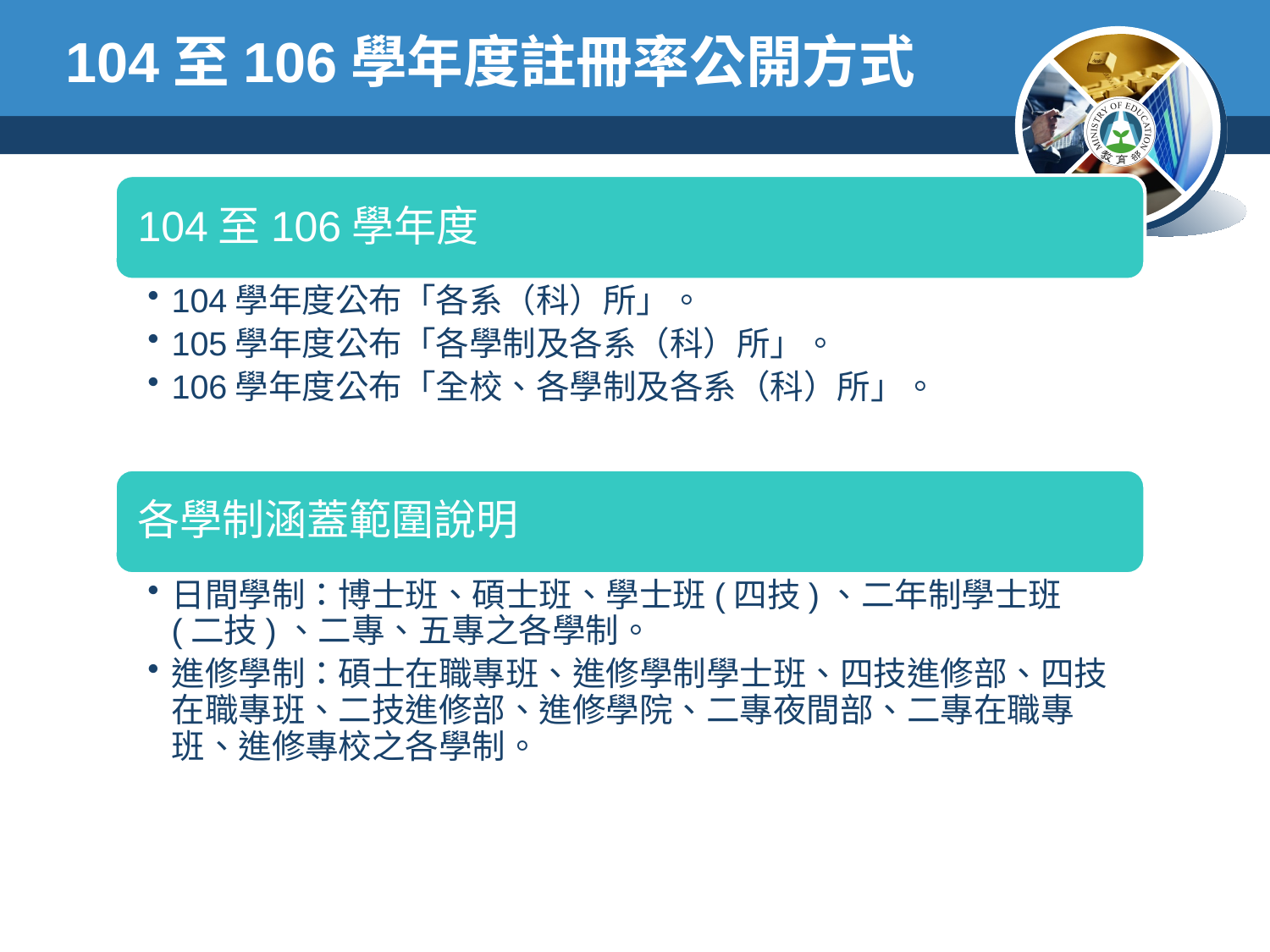

# 104至106學年度註冊率公開方式
104至106學年度
104學年度公布「各系（科）所」。
105學年度公布「各學制及各系（科）所」。
106學年度公布「全校、各學制及各系（科）所」。
各學制涵蓋範圍說明
日間學制：博士班、碩士班、學士班(四技)、二年制學士班(二技)、二專、五專之各學制。
進修學制：碩士在職專班、進修學制學士班、四技進修部、四技在職專班、二技進修部、進修學院、二專夜間部、二專在職專班、進修專校之各學制。